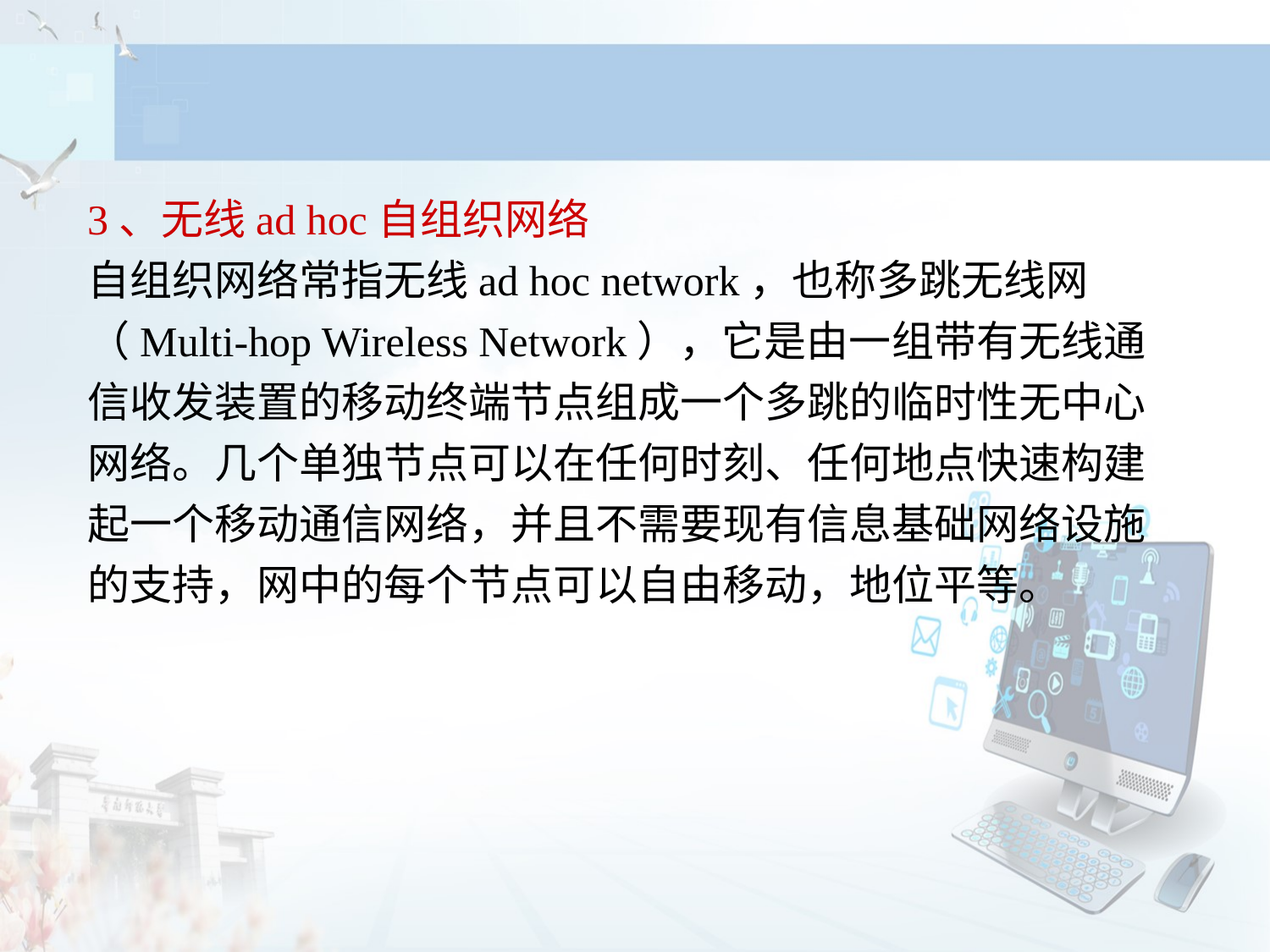

3、无线ad hoc自组织网络
自组织网络常指无线ad hoc network，也称多跳无线网（Multi-hop Wireless Network），它是由一组带有无线通信收发装置的移动终端节点组成一个多跳的临时性无中心网络。几个单独节点可以在任何时刻、任何地点快速构建起一个移动通信网络，并且不需要现有信息基础网络设施的支持，网中的每个节点可以自由移动，地位平等。